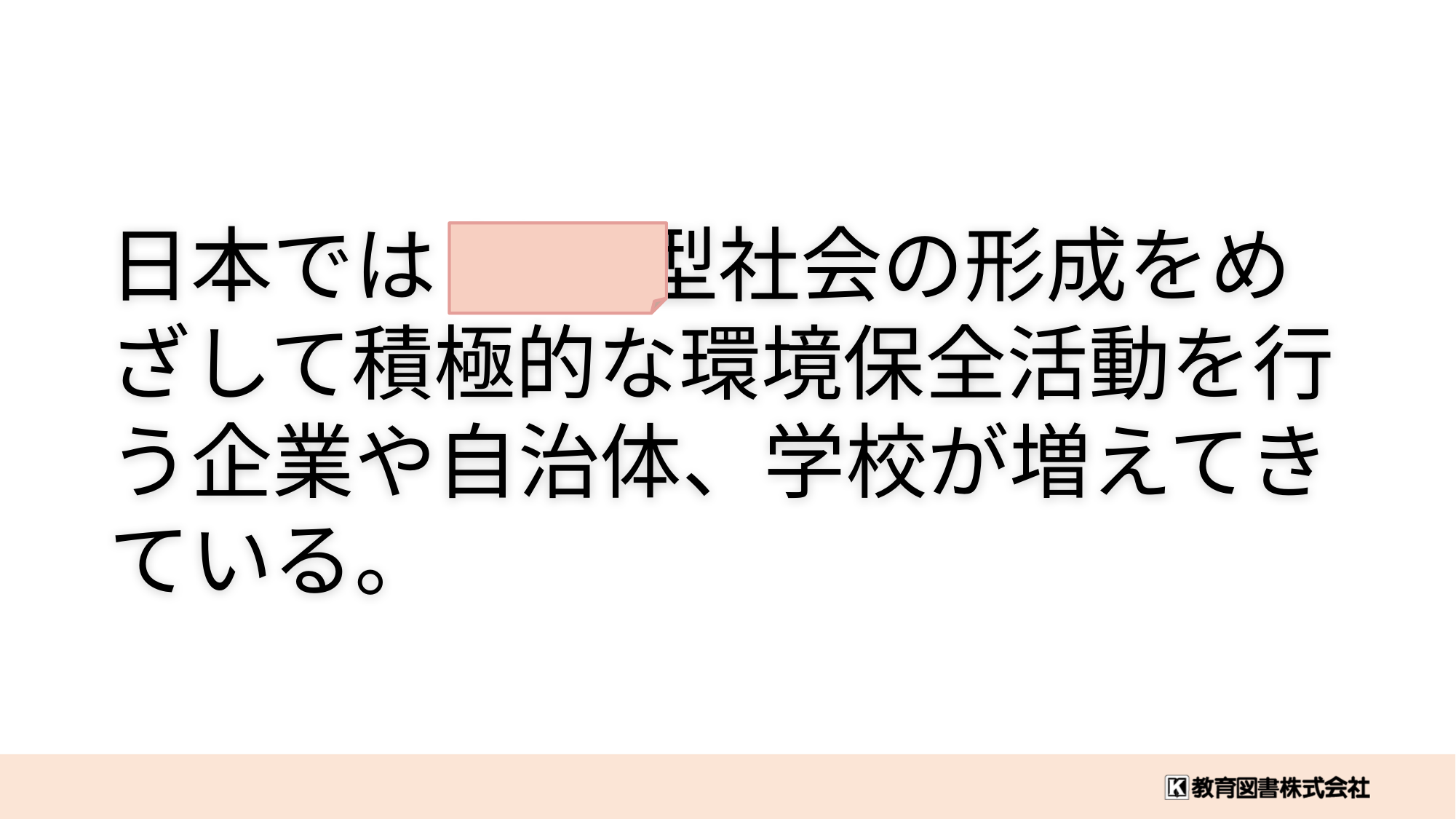

日本では 循環 型社会の形成をめざして積極的な環境保全活動を行う企業や自治体、学校が増えてきている。